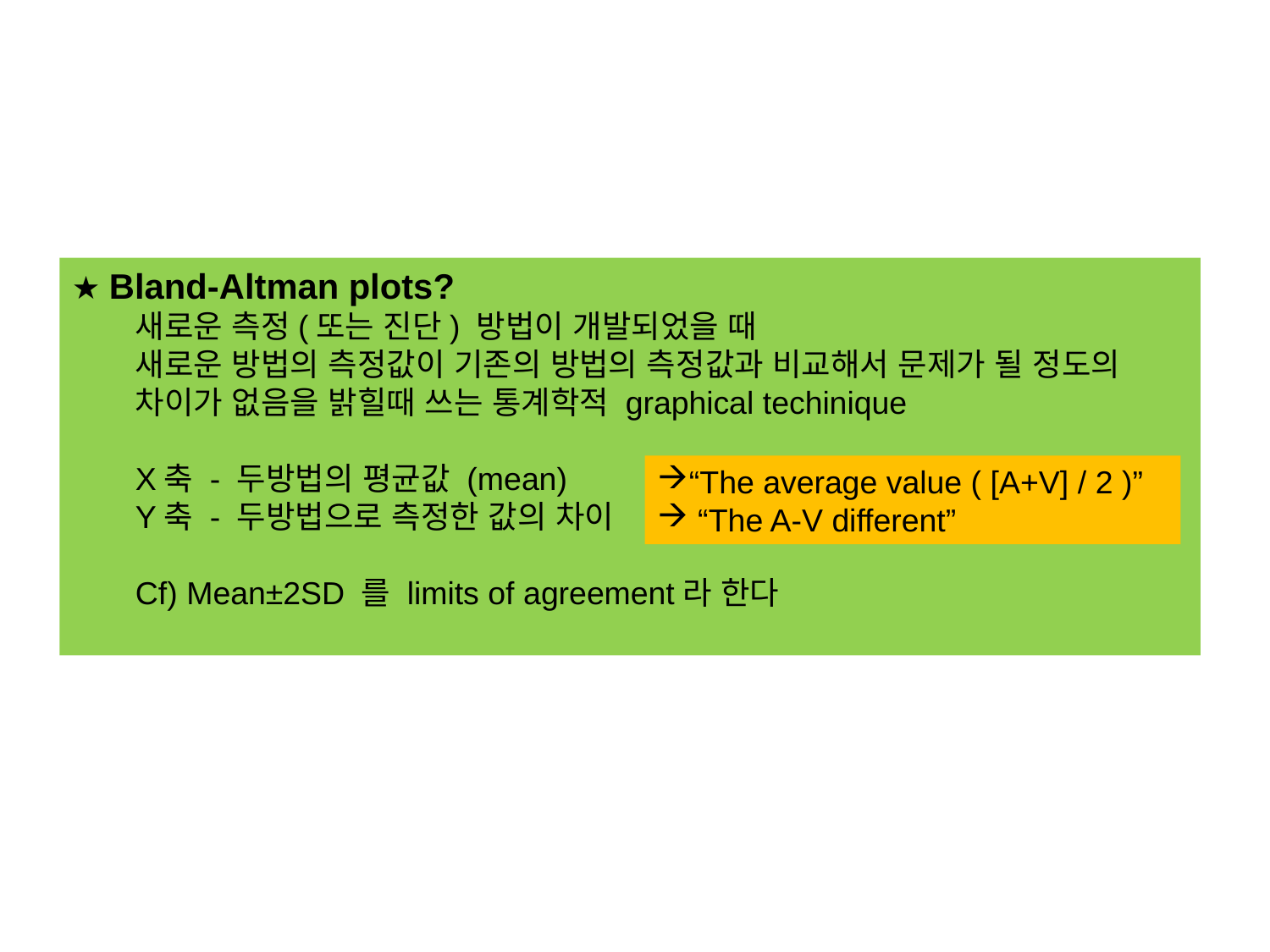

★ Bland-Altman plots?
새로운 측정(또는 진단) 방법이 개발되었을 때
새로운 방법의 측정값이 기존의 방법의 측정값과 비교해서 문제가 될 정도의 차이가 없음을 밝힐때 쓰는 통계학적 graphical techinique

X축 - 두방법의 평균값 (mean)
Y축 - 두방법으로 측정한 값의 차이

Cf) Mean±2SD 를 limits of agreement라 한다

“The average value ( [A+V] / 2 )”
 “The A-V different”